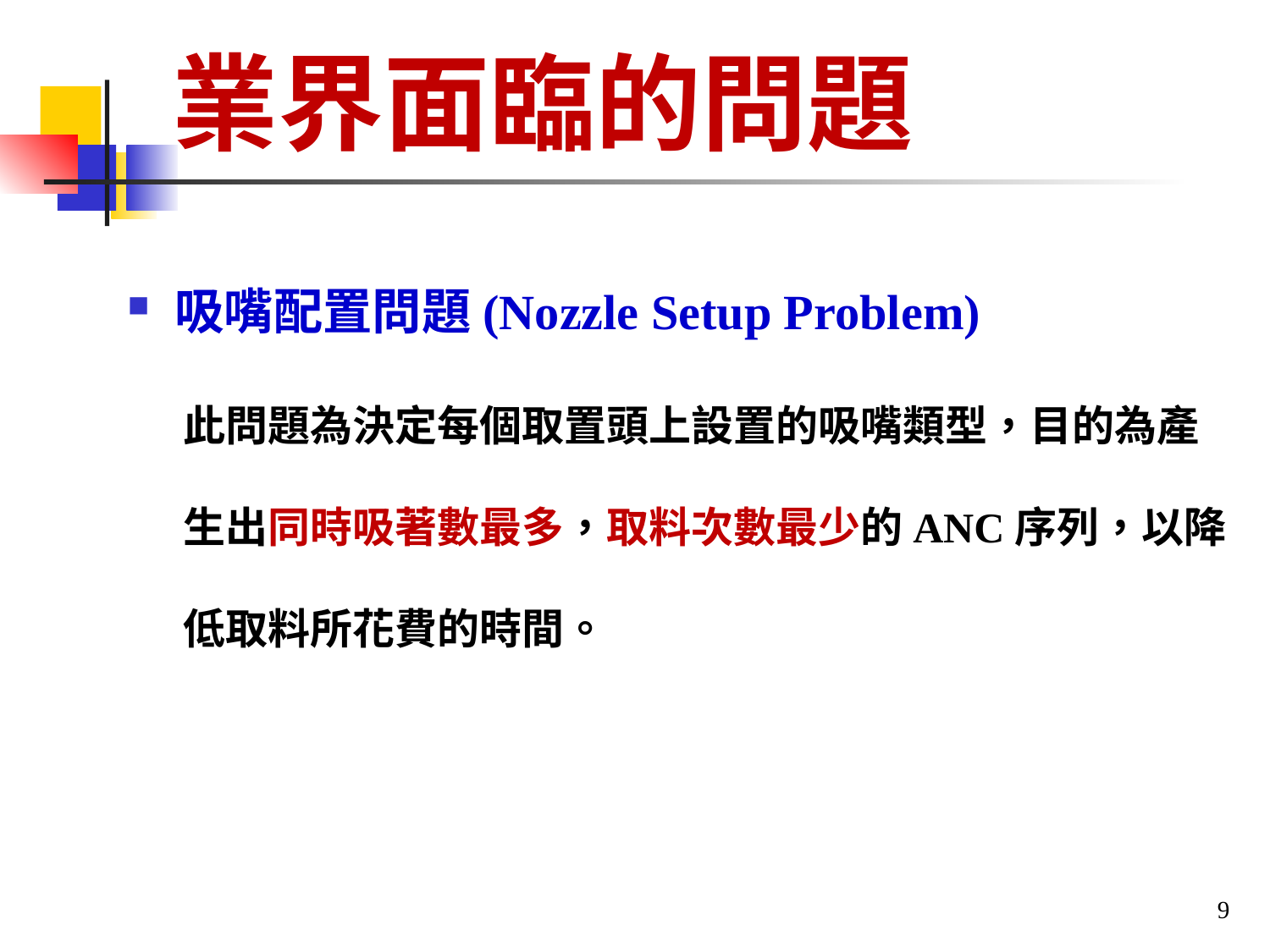

# 業界面臨的問題
吸嘴配置問題(Nozzle Setup Problem)
此問題為決定每個取置頭上設置的吸嘴類型，目的為產生出同時吸著數最多，取料次數最少的ANC序列，以降低取料所花費的時間。

9